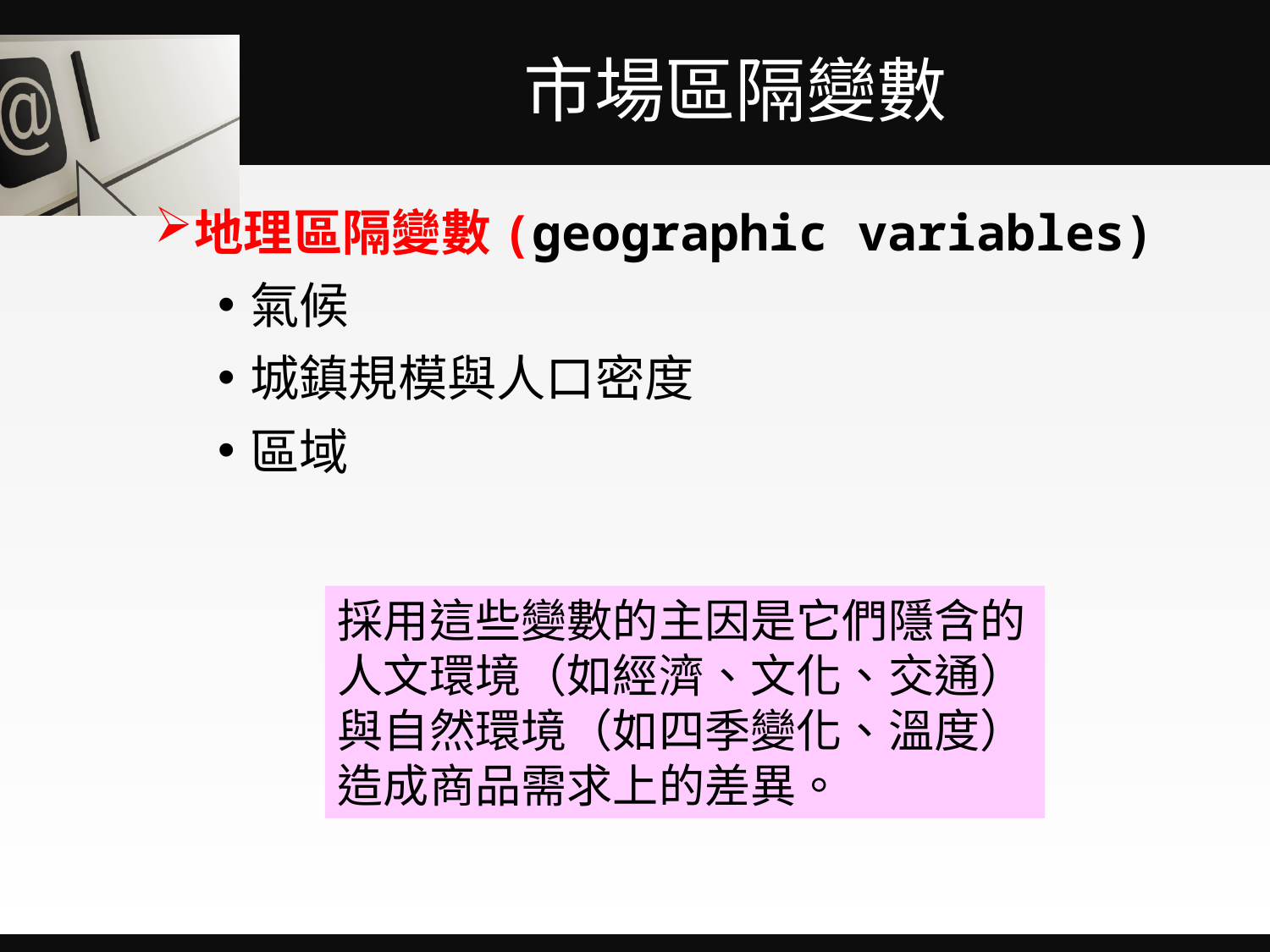

# 市場區隔變數
地理區隔變數(geographic variables)
氣候
城鎮規模與人口密度
區域
採用這些變數的主因是它們隱含的人文環境（如經濟、文化、交通）
與自然環境（如四季變化、溫度）
造成商品需求上的差異。